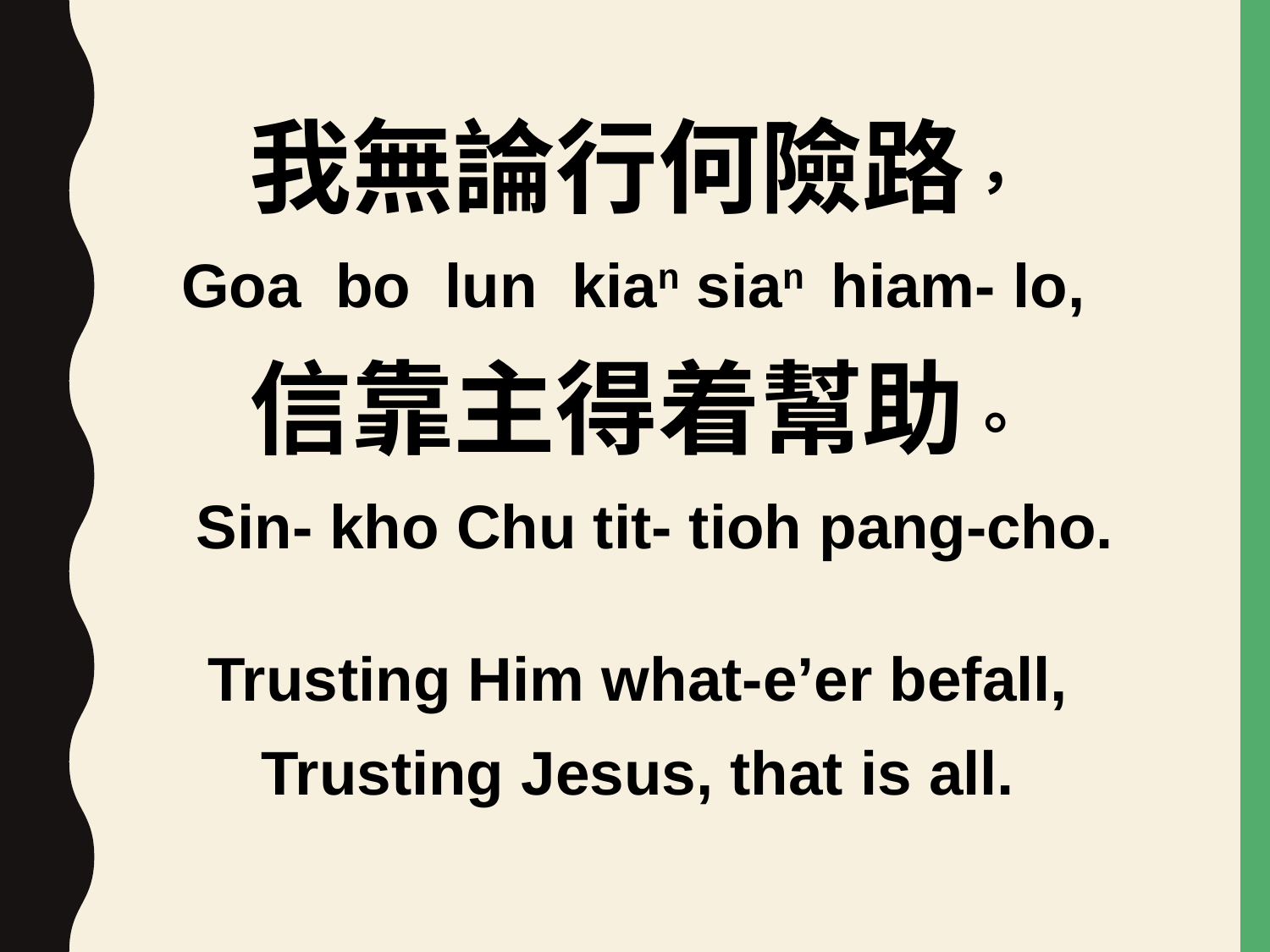

我無論行何險路，
Goa  bo  lun  kian sian  hiam- lo,
信靠主得着幫助。
  Sin- kho Chu tit- tioh pang-cho.

Trusting Him what-e’er befall,
Trusting Jesus, that is all.